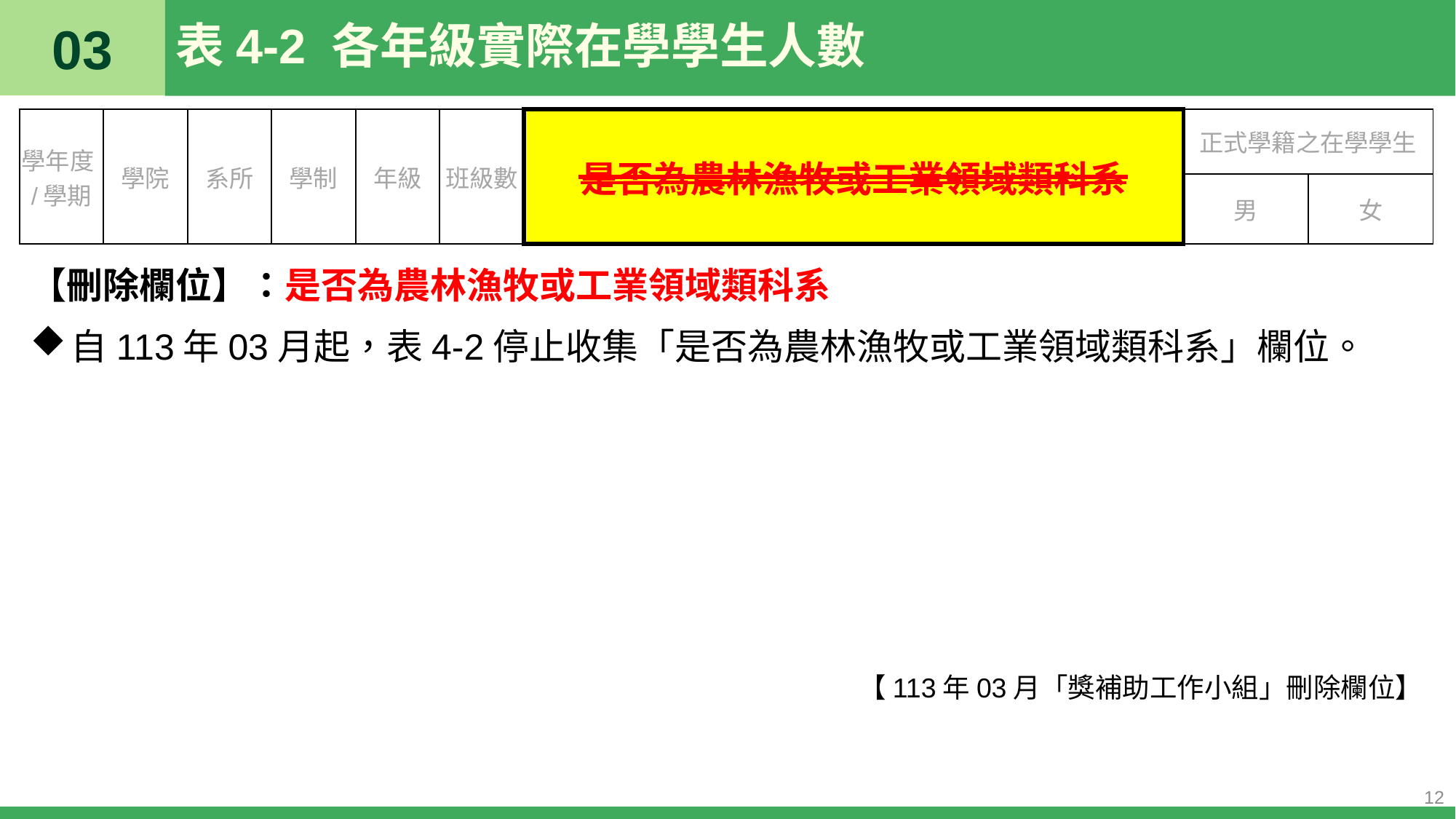

03
# 表4-2 各年級實際在學學生人數
| 學年度/學期 | 學院 | 系所 | 學制 | 年級 | 班級數 | 是否為農林漁牧或工業領域類科系 | 正式學籍之在學學生 |  |
| --- | --- | --- | --- | --- | --- | --- | --- | --- |
|  |  |  |  |  |  |  | 男 | 女 |
【刪除欄位】：是否為農林漁牧或工業領域類科系
自113年03月起，表4-2停止收集「是否為農林漁牧或工業領域類科系」欄位。

【113年03月「獎補助工作小組」刪除欄位】

12